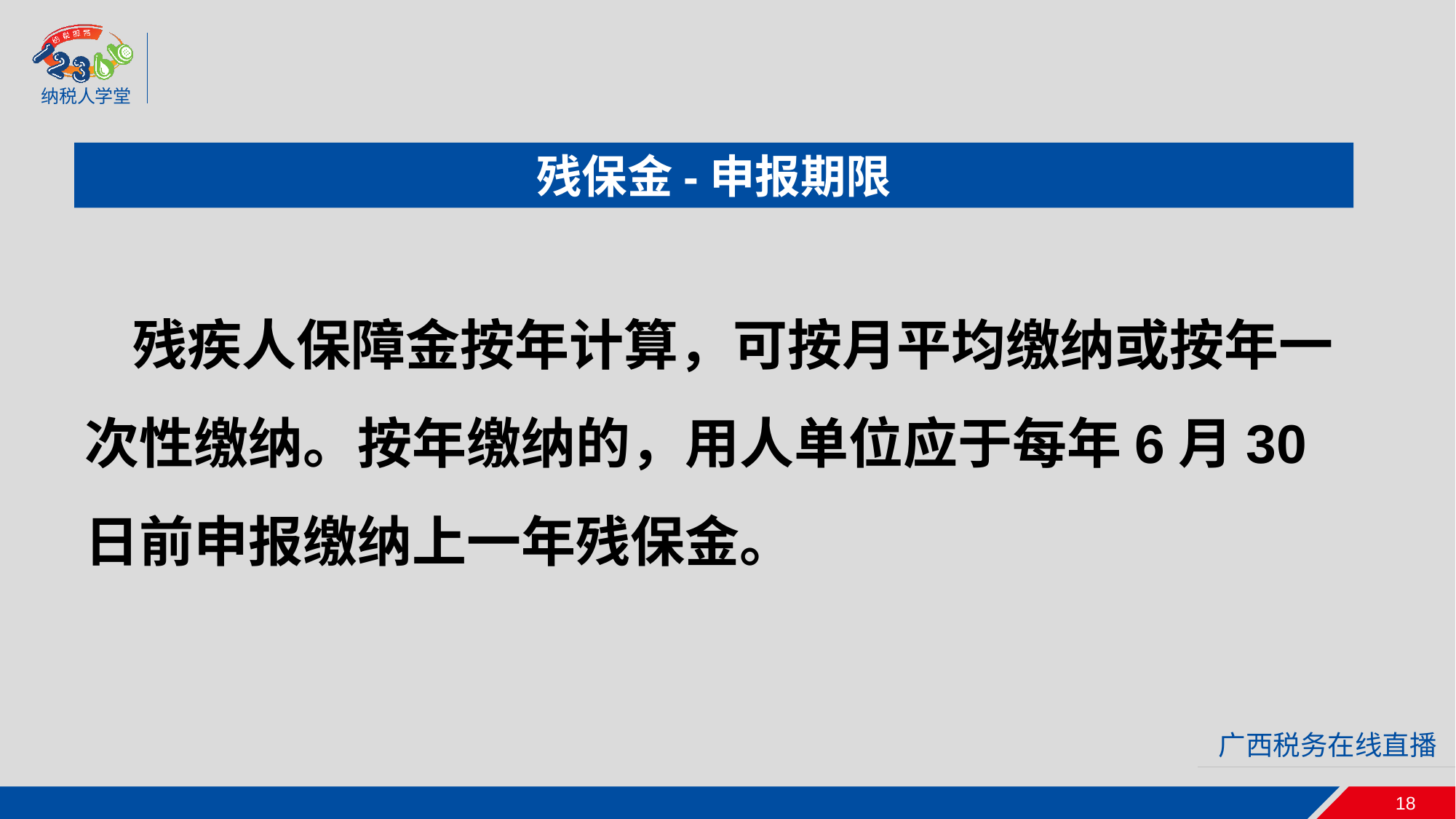

残保金-申报期限

      残疾人保障金按年计算，可按月平均缴纳或按年一次性缴纳。按年缴纳的，用人单位应于每年6月30日前申报缴纳上一年残保金。